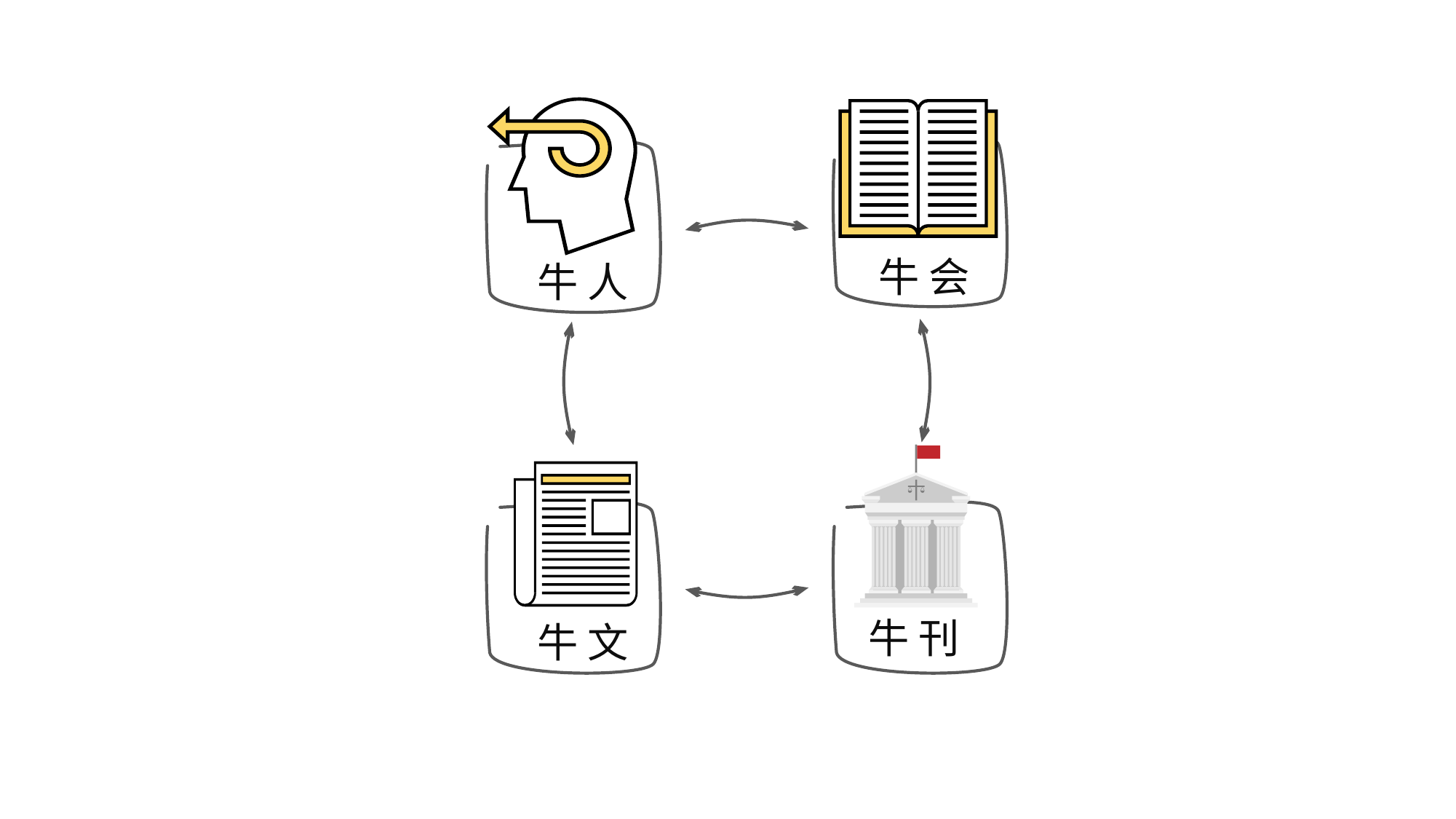

牛 会
牛 人

牛 刊
牛 文